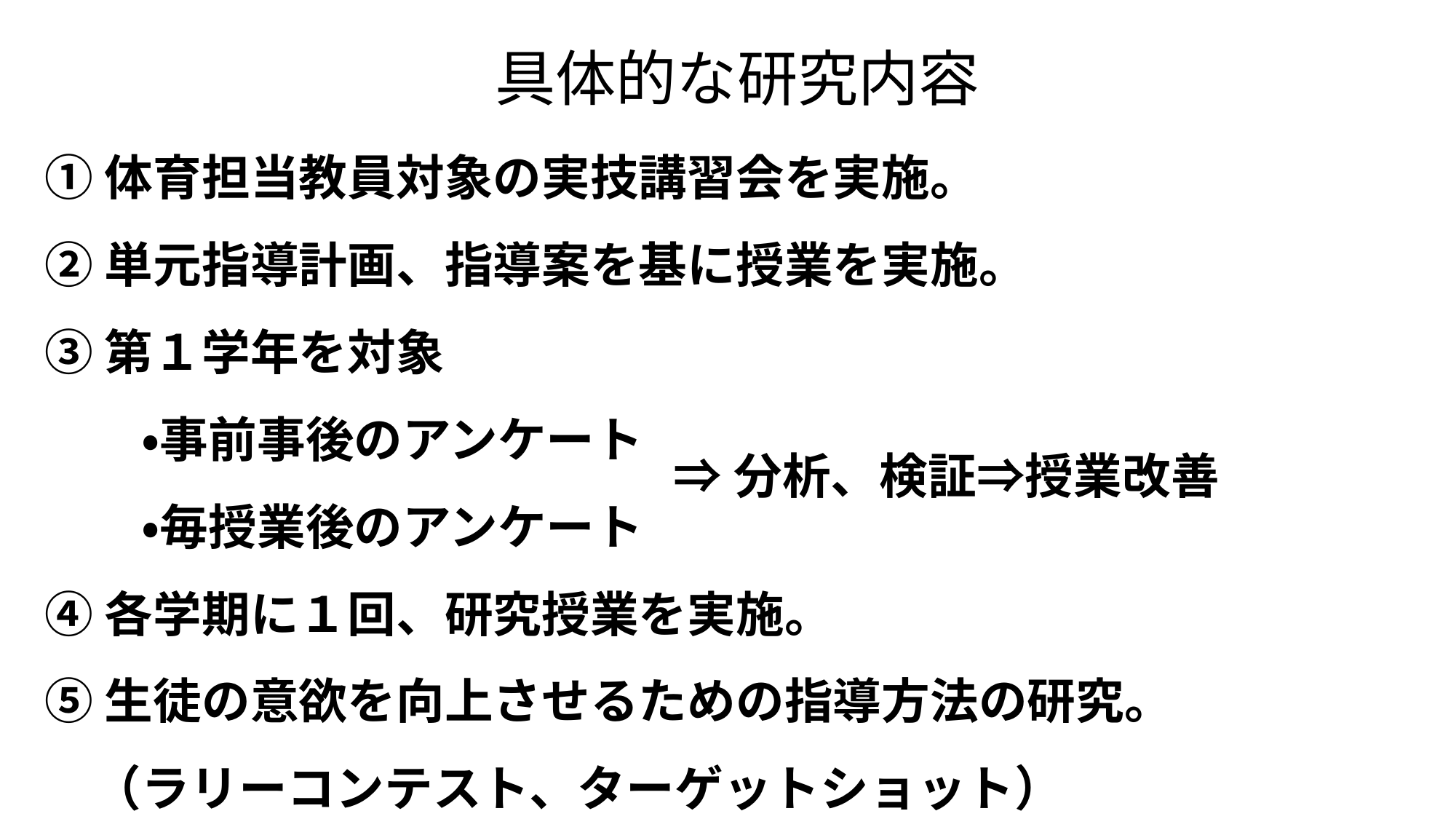

具体的な研究内容
①体育担当教員対象の実技講習会を実施。
②単元指導計画、指導案を基に授業を実施。
③第１学年を対象
　　・事前事後のアンケート
　　・毎授業後のアンケート
④各学期に１回、研究授業を実施。
⑤生徒の意欲を向上させるための指導方法の研究。
　（ラリーコンテスト、ターゲットショット）

⇒分析、検証⇒授業改善